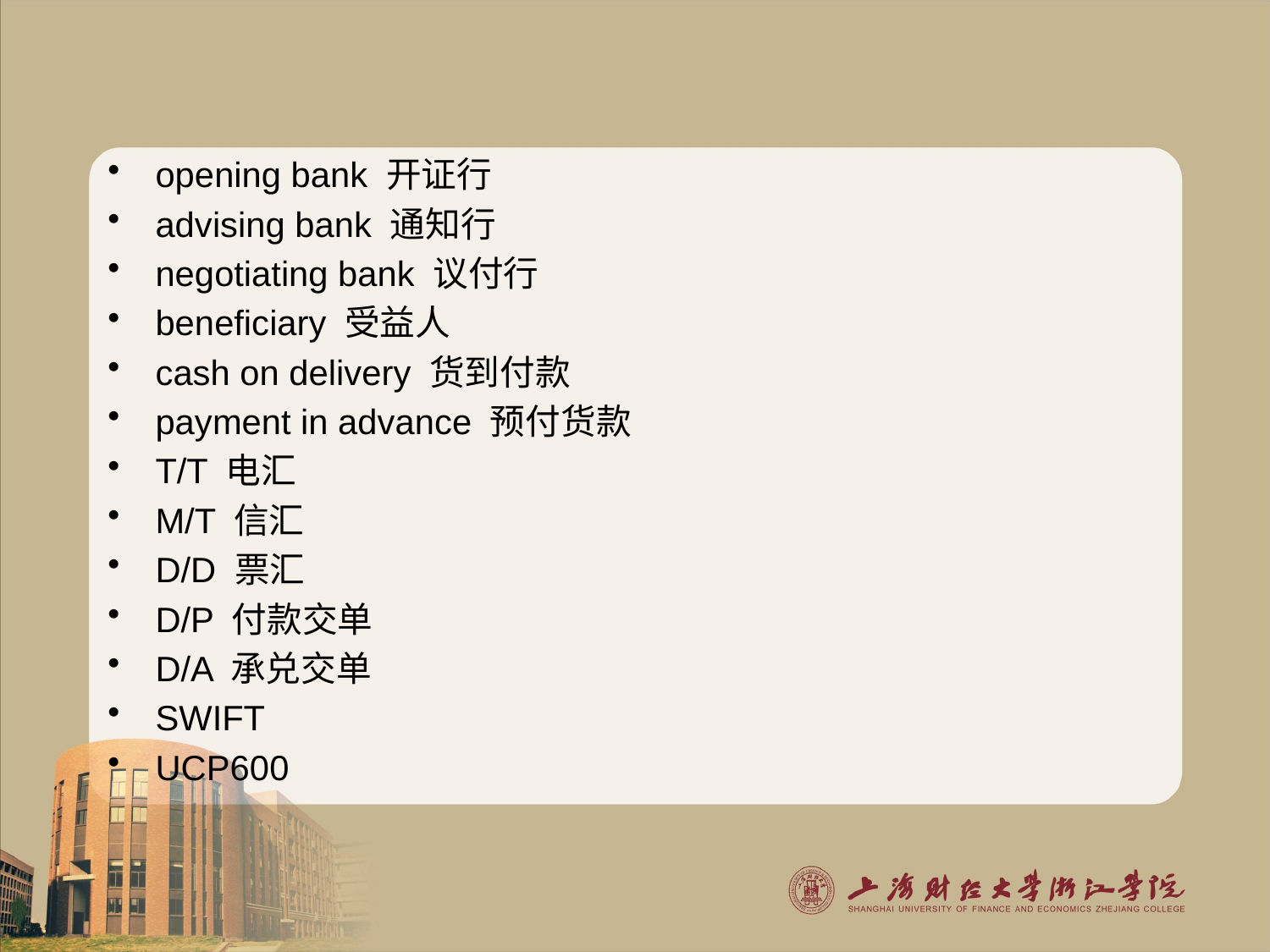

opening bank 开证行
advising bank 通知行
negotiating bank 议付行
beneficiary 受益人
cash on delivery 货到付款
payment in advance 预付货款
T/T 电汇
M/T 信汇
D/D 票汇
D/P 付款交单
D/A 承兑交单
SWIFT
UCP600